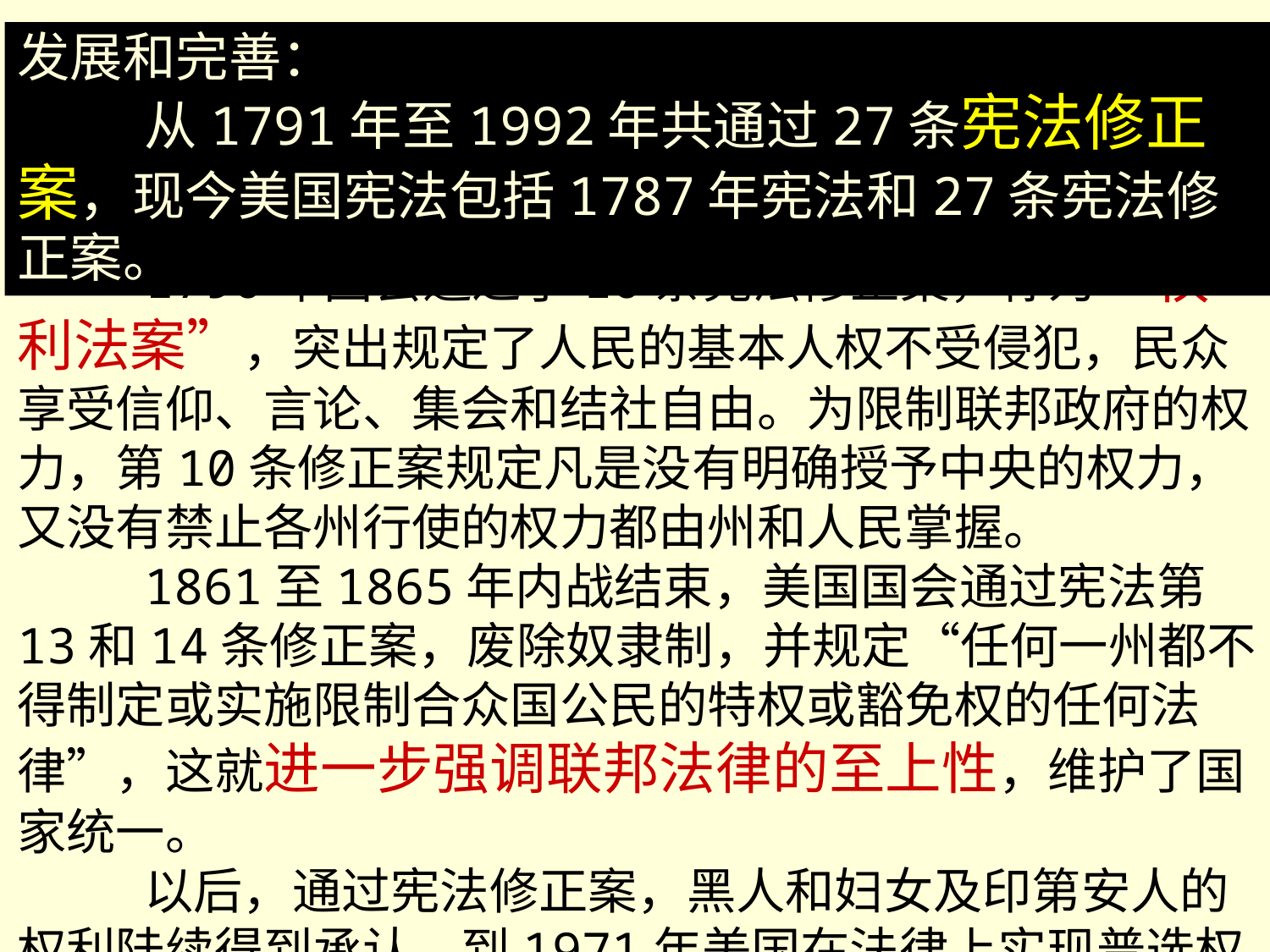

发展和完善：
	从1791年至1992年共通过27条宪法修正案，现今美国宪法包括1787年宪法和27条宪法修正案。
	1790年国会通过了10条宪法修正案，称为“权利法案”，突出规定了人民的基本人权不受侵犯，民众享受信仰、言论、集会和结社自由。为限制联邦政府的权力，第10条修正案规定凡是没有明确授予中央的权力，又没有禁止各州行使的权力都由州和人民掌握。
	1861至1865年内战结束，美国国会通过宪法第13和14条修正案，废除奴隶制，并规定“任何一州都不得制定或实施限制合众国公民的特权或豁免权的任何法律”，这就进一步强调联邦法律的至上性，维护了国家统一。
	以后，通过宪法修正案，黑人和妇女及印第安人的权利陆续得到承认，到1971年美国在法律上实现普选权。